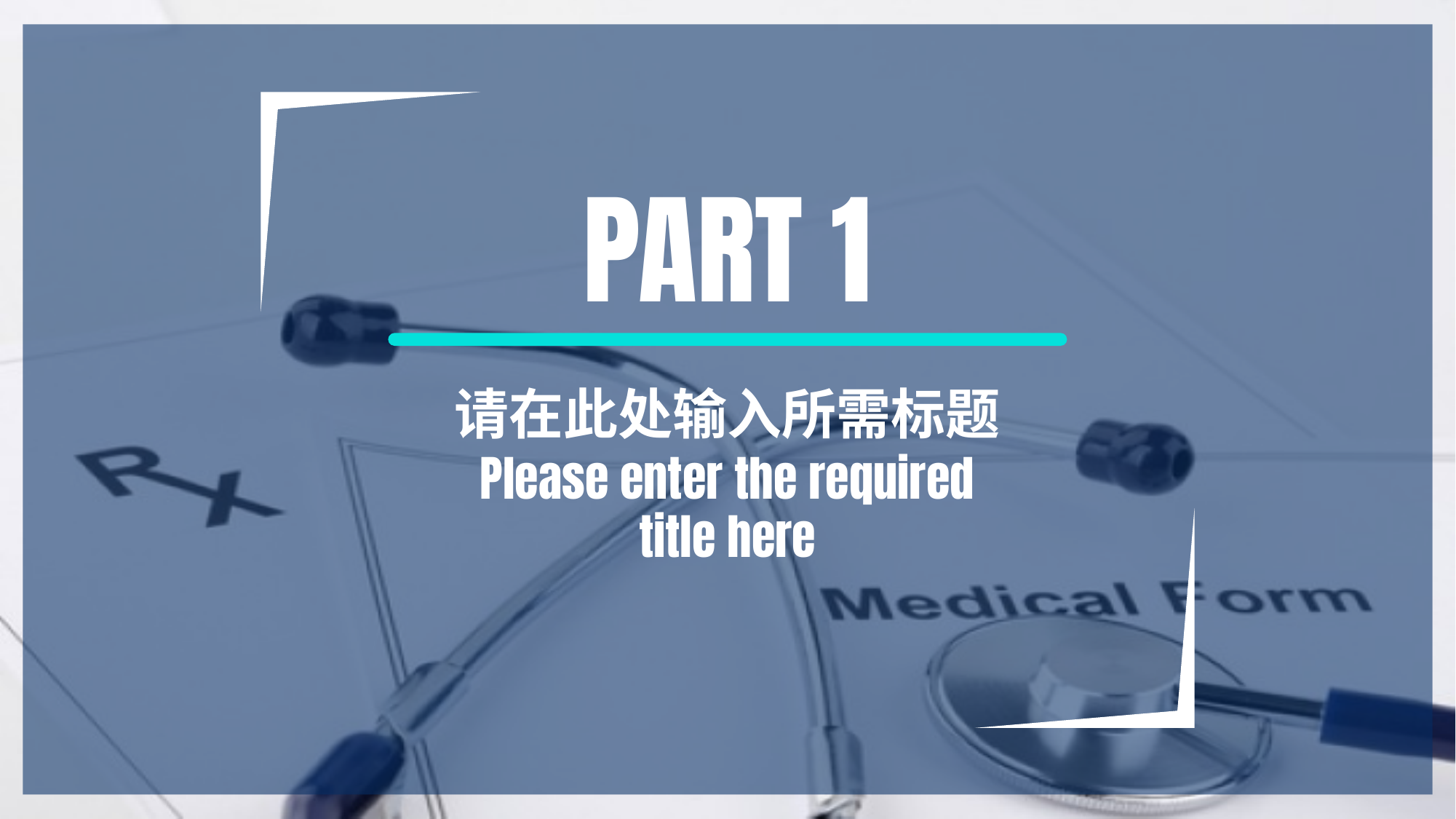

PART 1

请在此处输入所需标题
Please enter the required title here